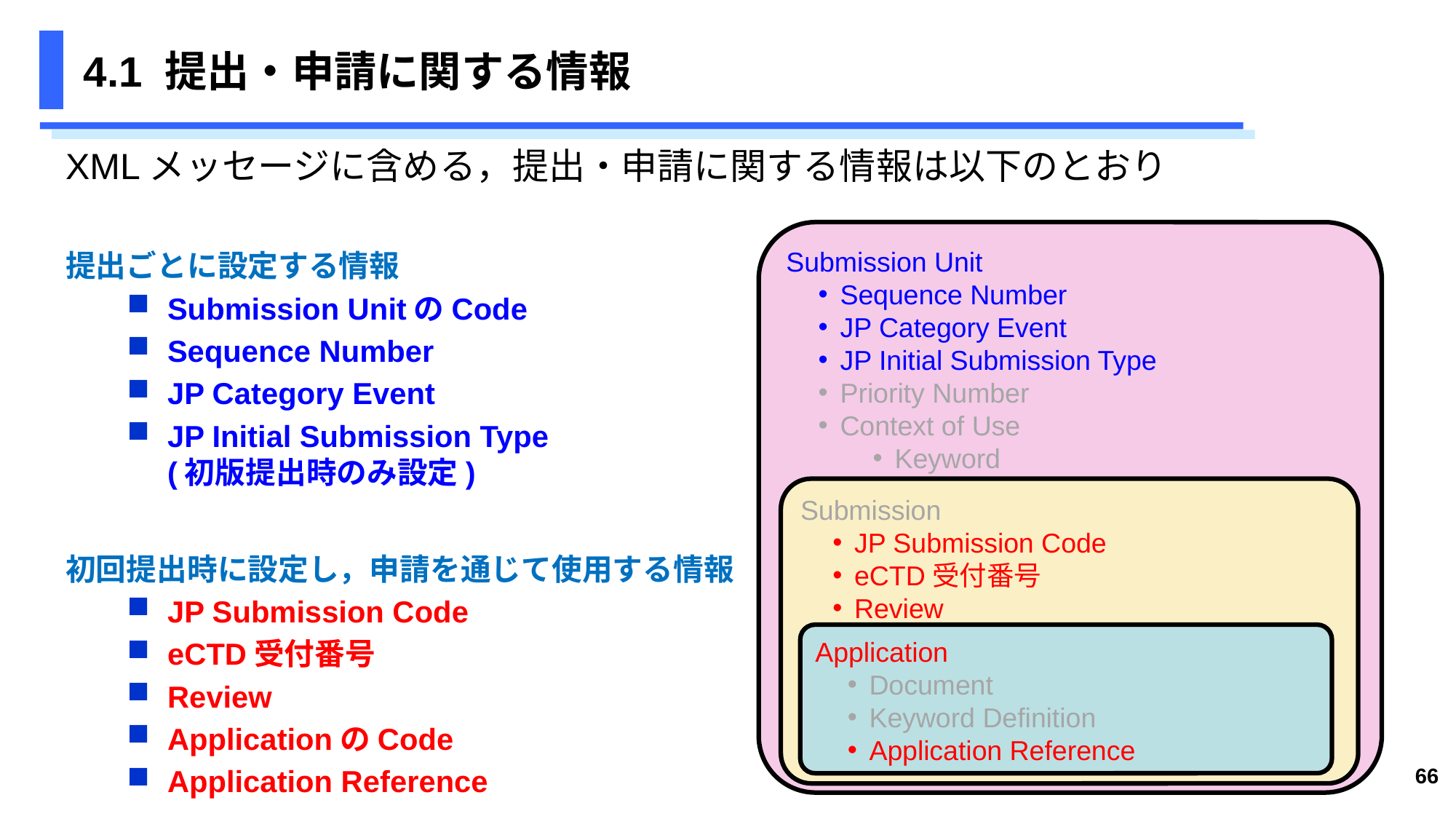

# 4.1 提出・申請に関する情報
XMLメッセージに含める，提出・申請に関する情報は以下のとおり

提出ごとに設定する情報
Submission UnitのCode
Sequence Number
JP Category Event
JP Initial Submission Type
(初版提出時のみ設定)

初回提出時に設定し，申請を通じて使用する情報
JP Submission Code
eCTD受付番号
Review
ApplicationのCode
Application Reference
Submission Unit
Sequence Number
JP Category Event
JP Initial Submission Type
Priority Number
Context of Use
Keyword
Submission
JP Submission Code
eCTD受付番号
Review
Application
Document
Keyword Definition
Application Reference
66